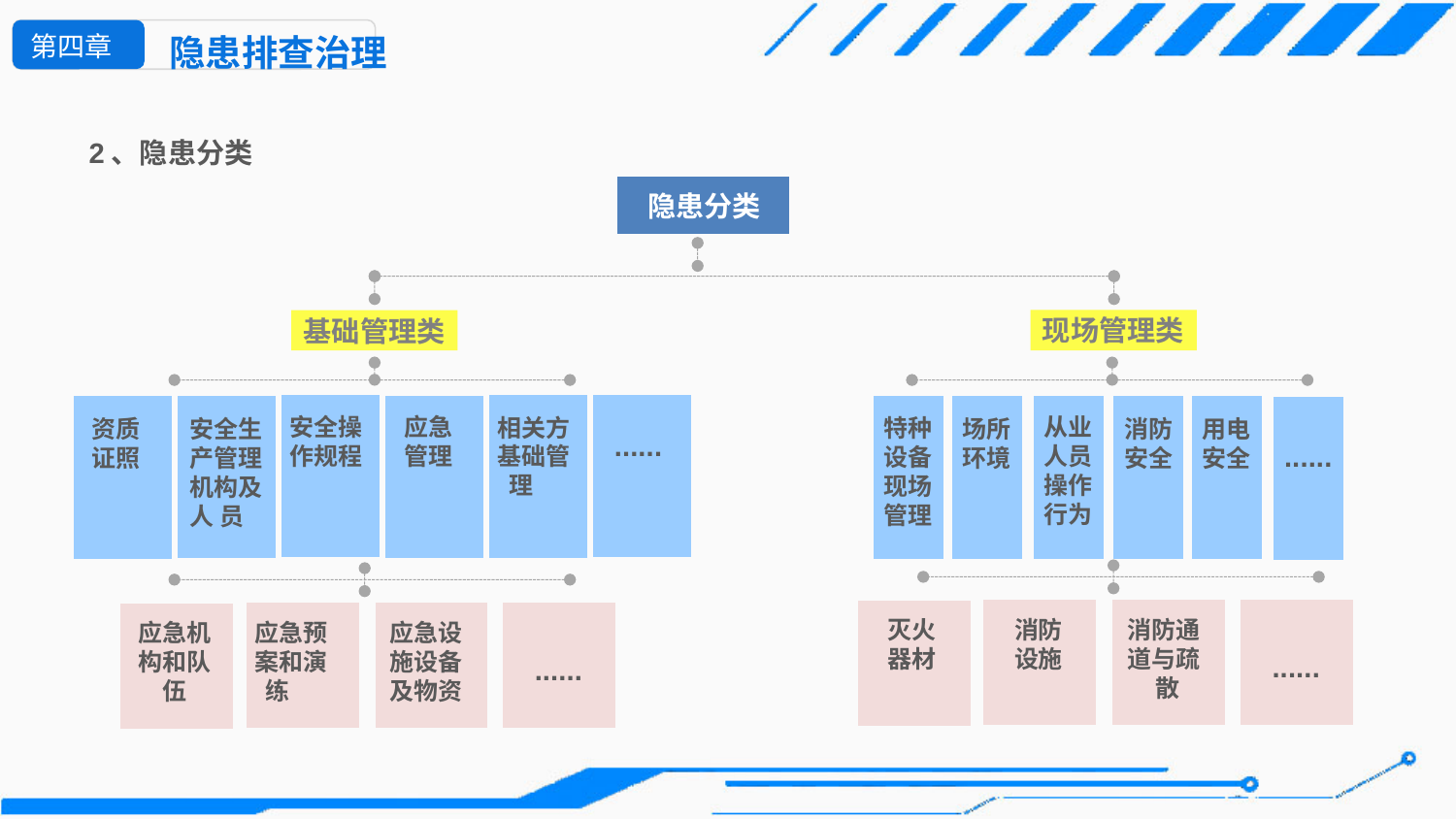

第四章
隐患排查治理

2、隐患分类
隐患分类
现场管理类
基础管理类
安全操作规程
应急
管理
相关方基础管
 理
从业
人员
操作
行为
特种
设备
现场
管理
资质
证照
安全生
产管理
机构及
人 员
场所
环境
消防
安全
用电
安全
......

......

灭火
器材
消防
设施
消防通
道与疏
    散
应急机构和队
伍
应急预
案和演
 练
应急设
施设备
及物资
......
......